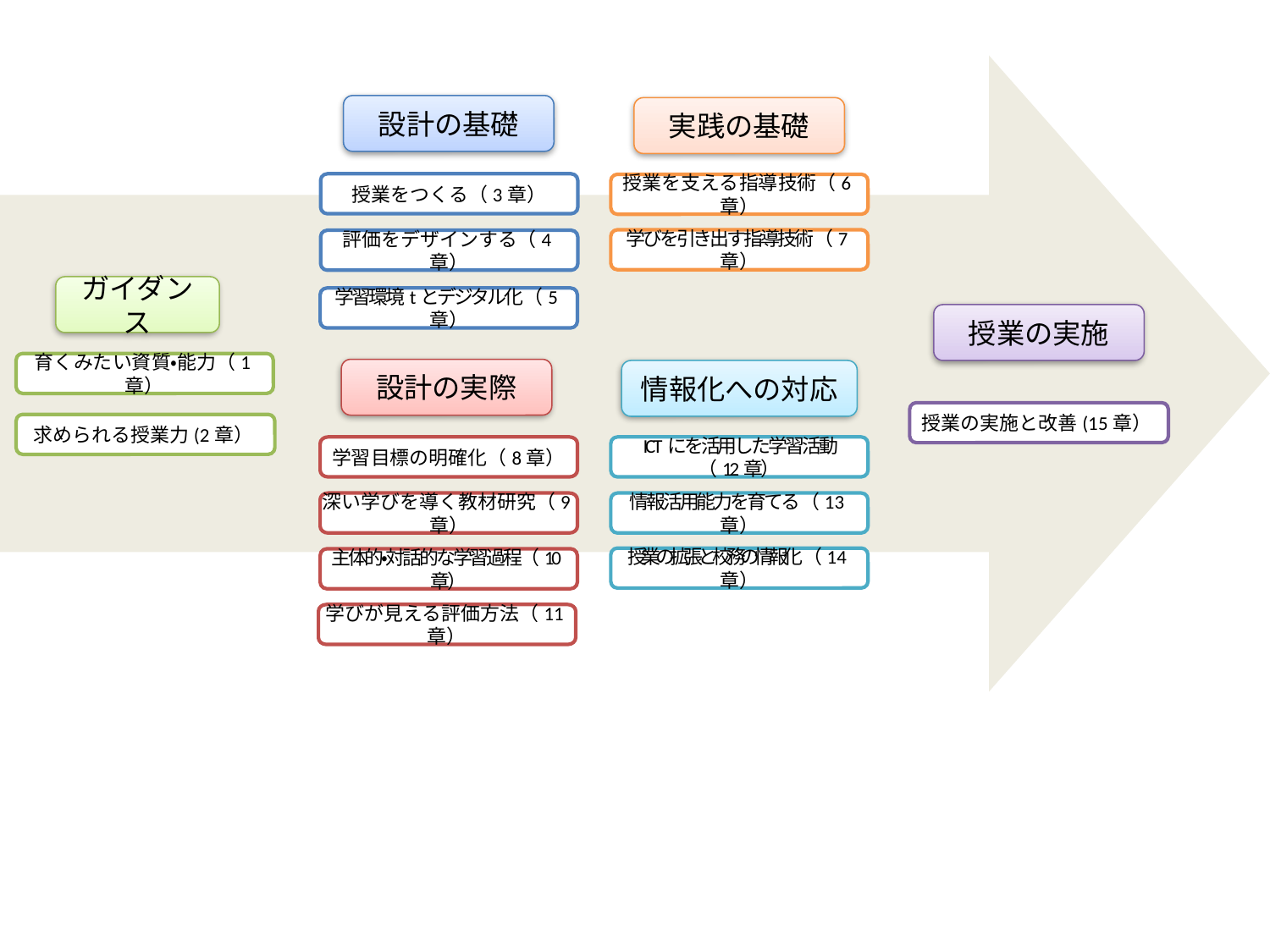

設計の基礎
実践の基礎
授業をつくる（3章）
授業を支える指導技術（6章）
学びを引き出す指導技術（7章）
評価をデザインする（4章）
ガイダンス
学習環境tとデジタル化（5章）
授業の実施
育くみたい資質・能力（1章）
設計の実際
情報化への対応
授業の実施と改善(15章）
求められる授業力(2章）
学習目標の明確化（8章）
ICTにを活用した学習活動（12章）
深い学びを導く教材研究（9章）
情報活用能力を育てる（13章）
授業の拡張と校務の情報化（14章）
主体的・対話的な学習過程（10章）
学びが見える評価方法（11章）